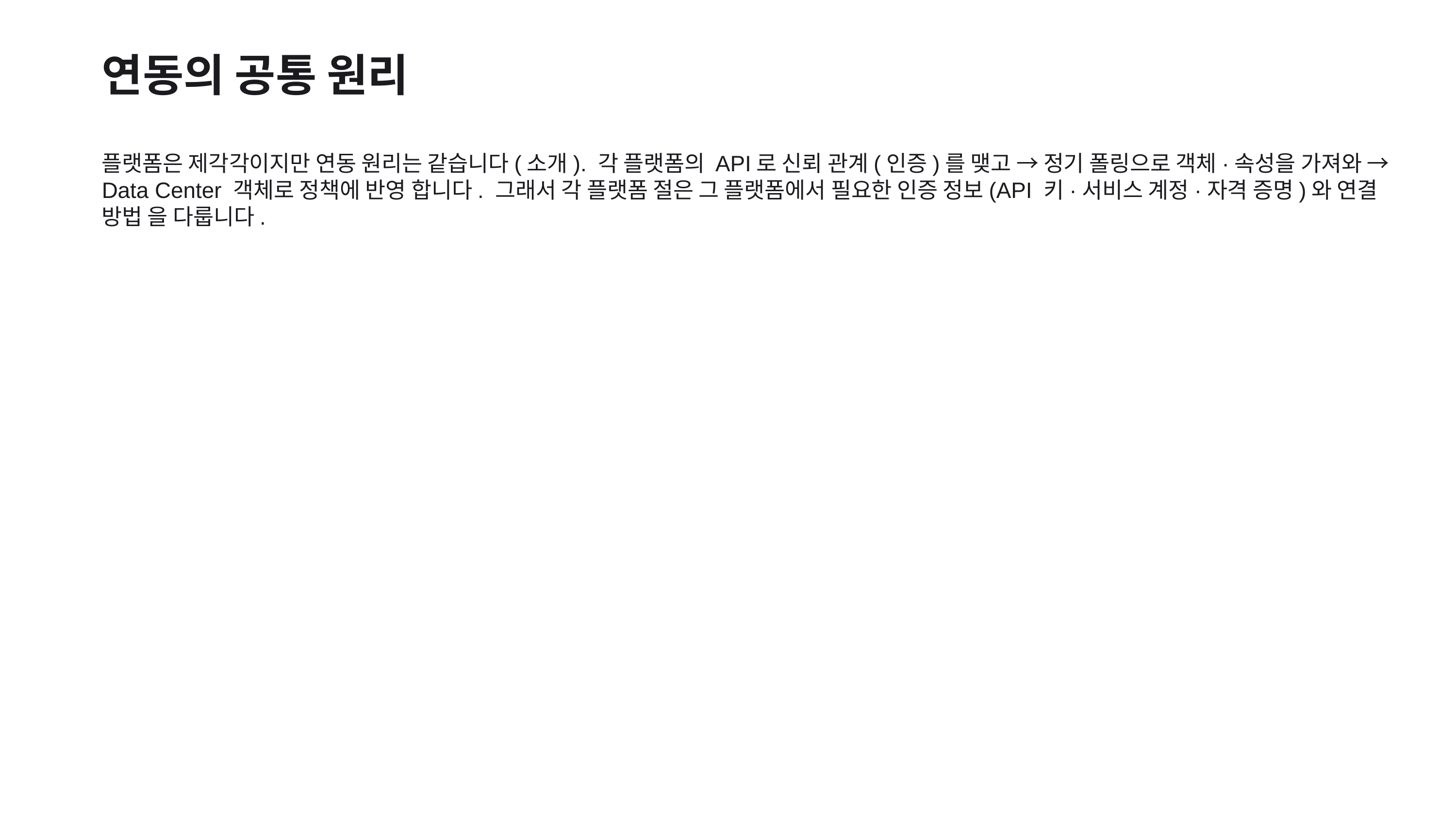

연동의 공통 원리
플랫폼은 제각각이지만 연동 원리는 같습니다(소개). 각 플랫폼의 API로 신뢰 관계(인증)를 맺고 → 정기 폴링으로 객체·속성을 가져와 → Data Center 객체로 정책에 반영 합니다. 그래서 각 플랫폼 절은 그 플랫폼에서 필요한 인증 정보(API 키·서비스 계정·자격 증명)와 연결 방법 을 다룹니다.